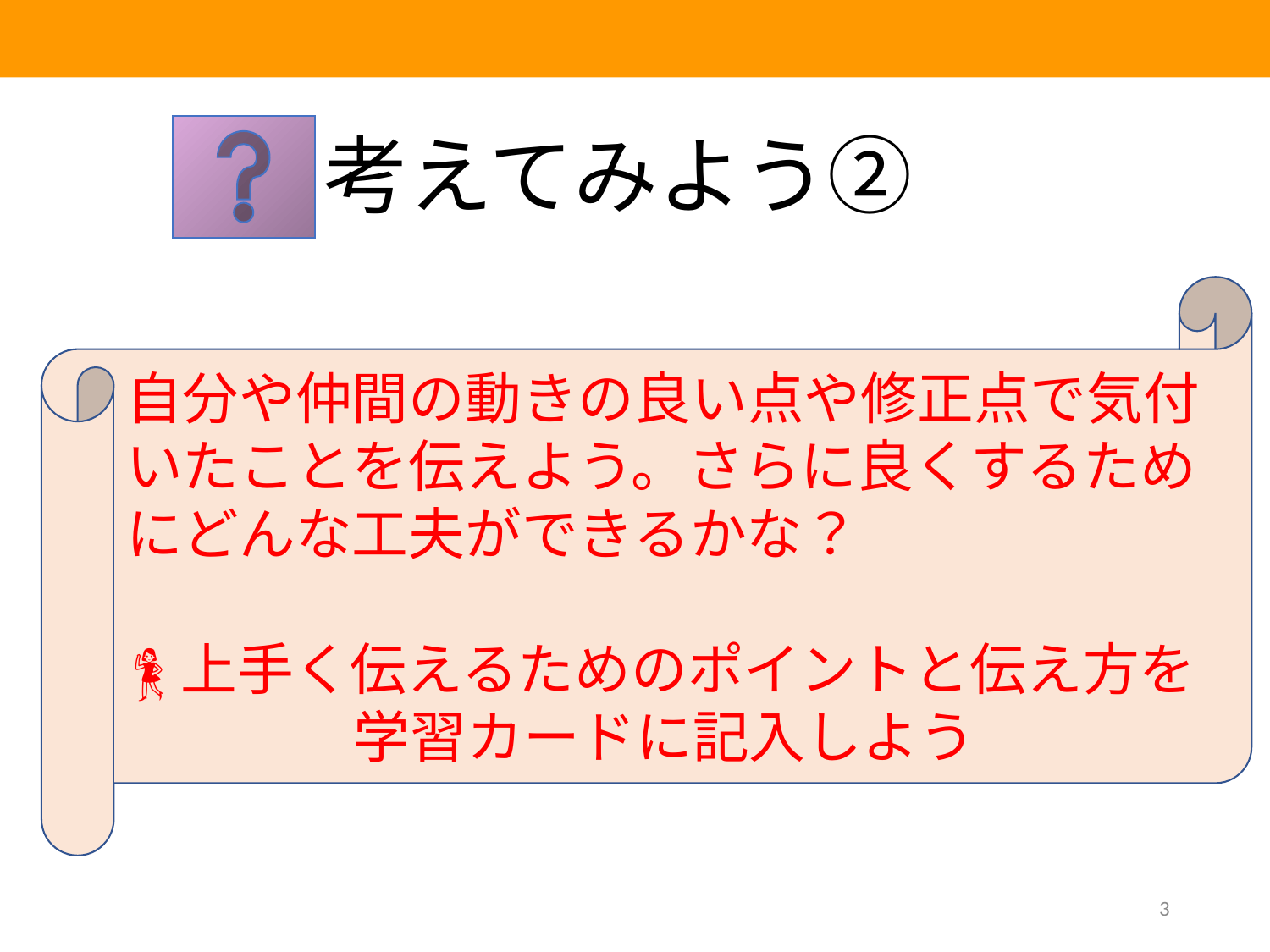

考えてみよう②

自分や仲間の動きの良い点や修正点で気付いたことを伝えよう。さらに良くするためにどんな工夫ができるかな？

💃上手く伝えるためのポイントと伝え方を
学習カードに記入しよう

3